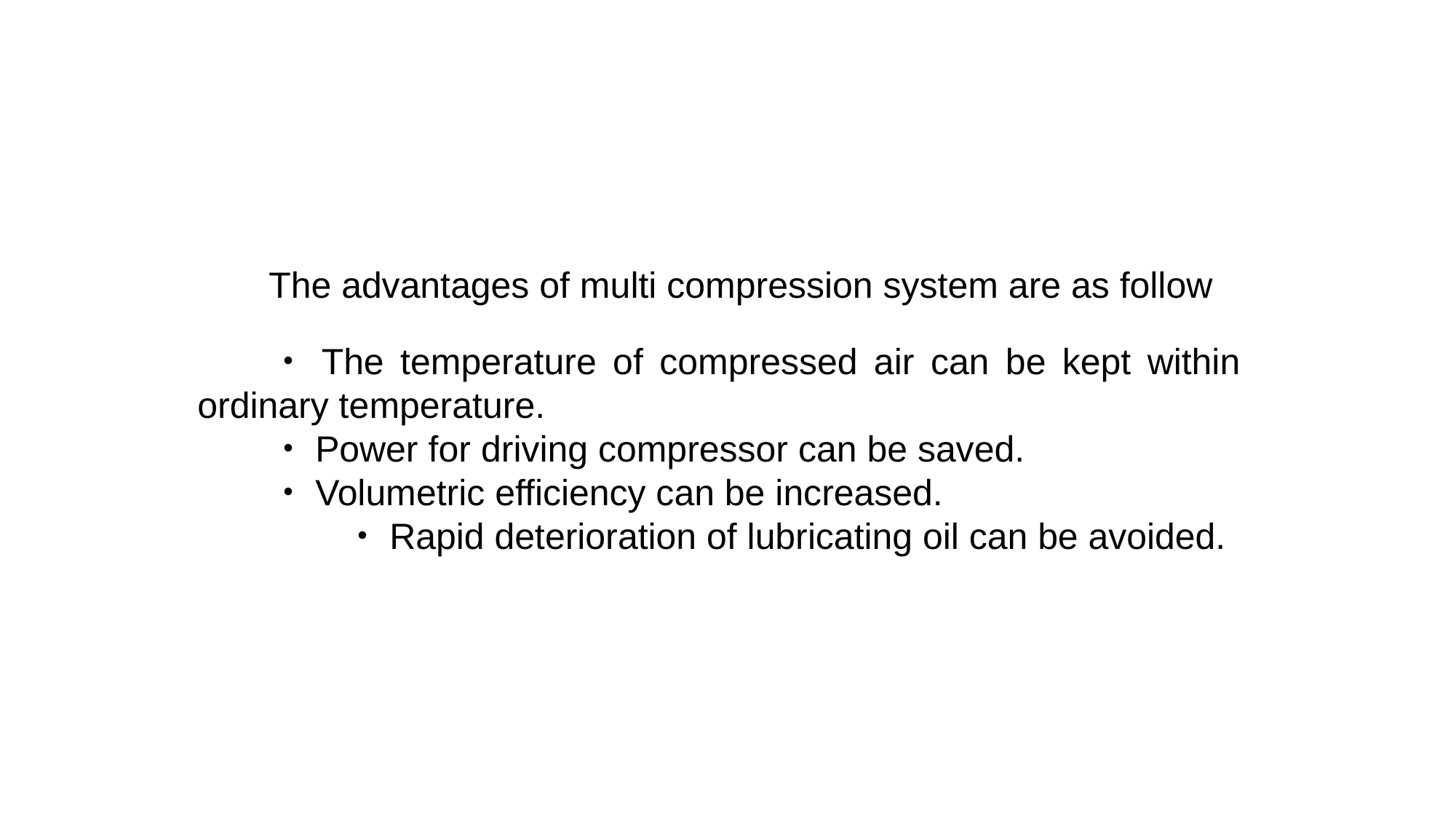

The advantages of multi compression system are as follow

・The temperature of compressed air can be kept within ordinary temperature.
・Power for driving compressor can be saved.
・Volumetric efficiency can be increased.
        ・Rapid deterioration of lubricating oil can be avoided.